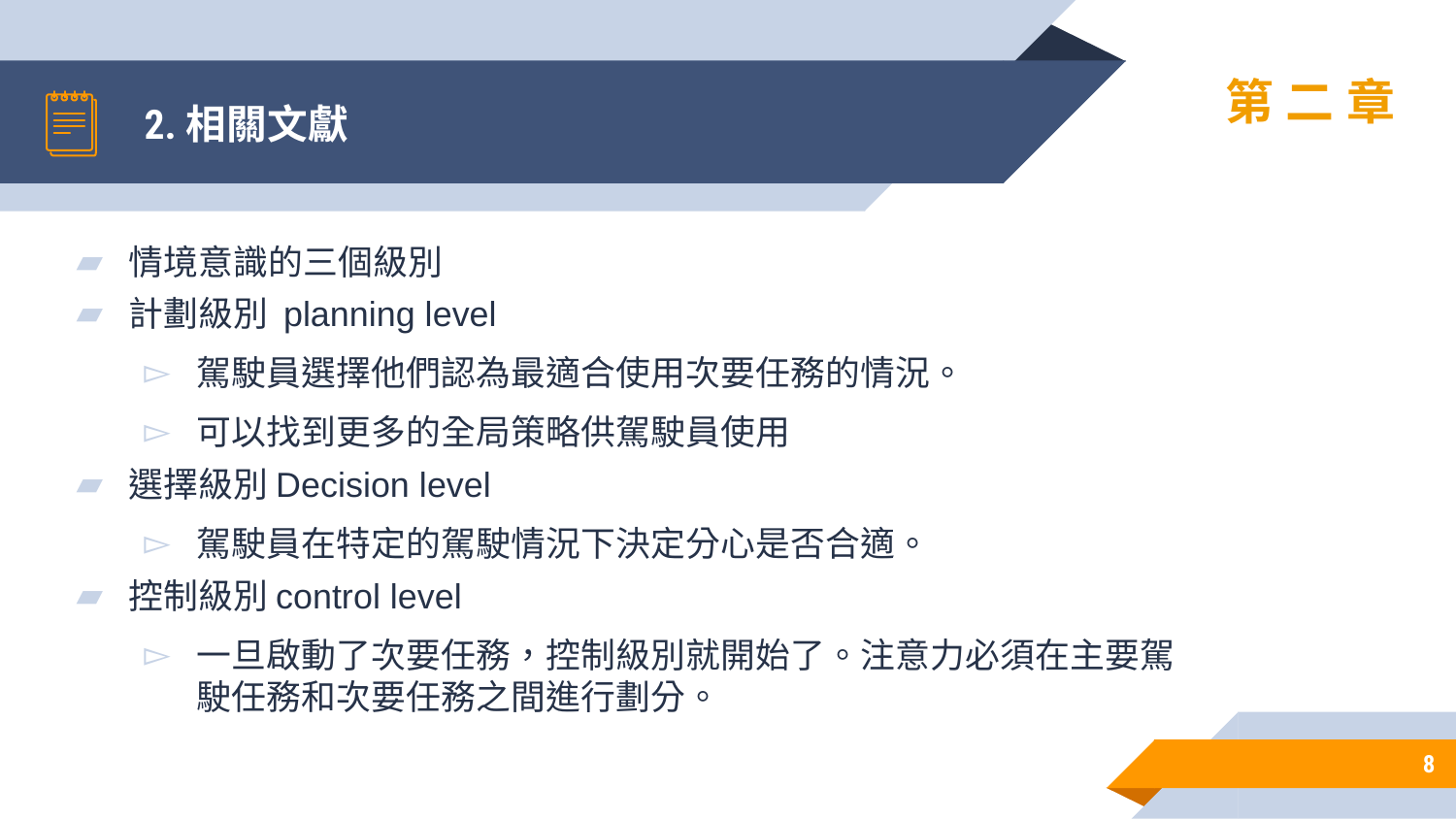

# 2.相關文獻
第二章

情境意識的三個級別
計劃級別 planning level
駕駛員選擇他們認為最適合使用次要任務的情況。
可以找到更多的全局策略供駕駛員使用
選擇級別Decision level
駕駛員在特定的駕駛情況下決定分心是否合適。
控制級別control level
一旦啟動了次要任務，控制級別就開始了。注意力必須在主要駕駛任務和次要任務之間進行劃分。

8